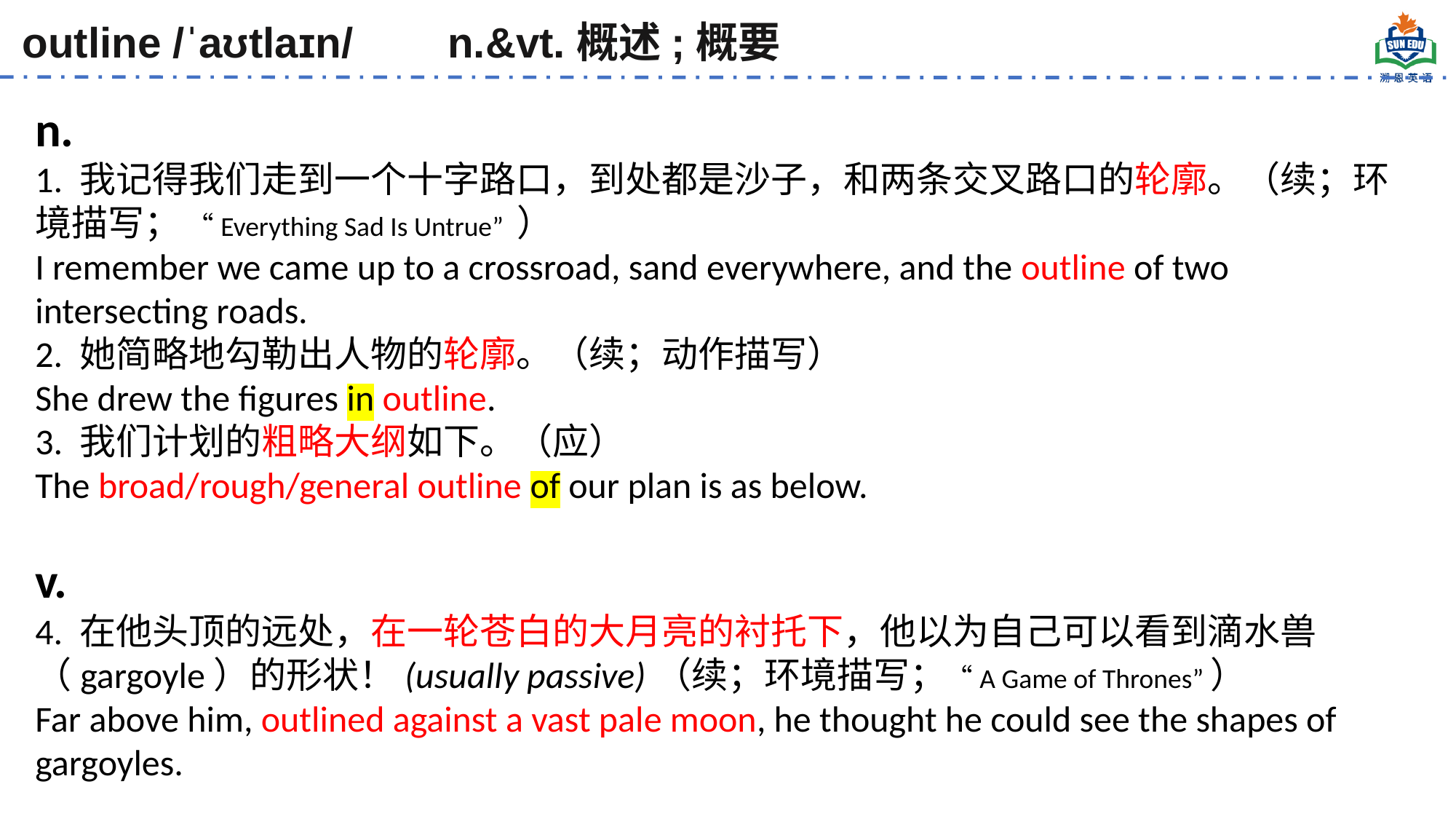

outline /ˈaʊtlaɪn/        n.&vt.概述;概要
n.
1. 我记得我们走到一个十字路口，到处都是沙子，和两条交叉路口的轮廓。（续；环境描写； “Everything Sad Is Untrue” ）
I remember we came up to a crossroad, sand everywhere, and the outline of two intersecting roads.
2. 她简略地勾勒出人物的轮廓。（续；动作描写）
She drew the figures in outline.
3. 我们计划的粗略大纲如下。（应）
The broad/rough/general outline of our plan is as below.

v.
4. 在他头顶的远处，在一轮苍白的大月亮的衬托下，他以为自己可以看到滴水兽（gargoyle）的形状！(usually passive)（续；环境描写；“A Game of Thrones”）
Far above him, outlined against a vast pale moon, he thought he could see the shapes of gargoyles.